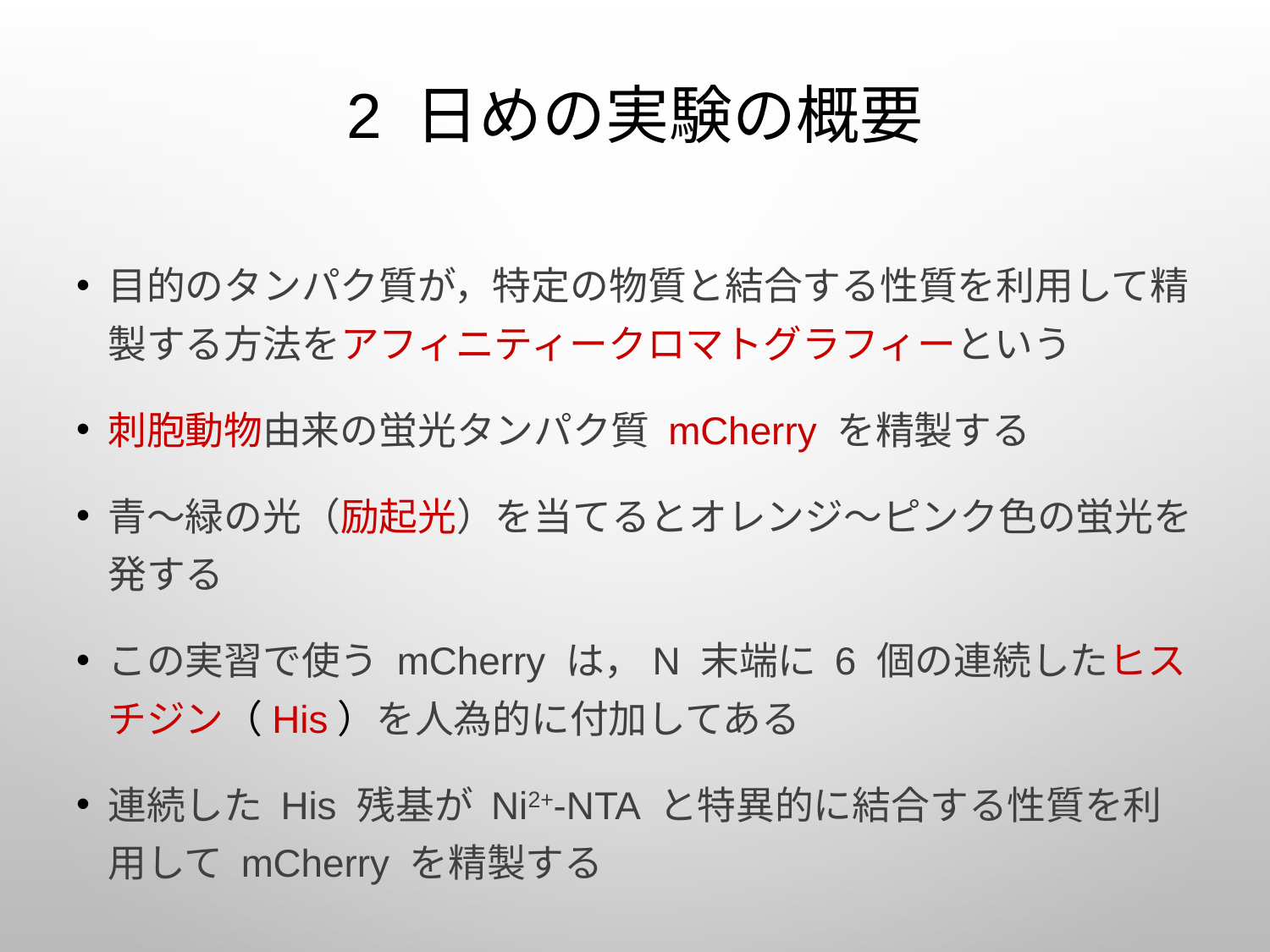

# 2 日めの実験の概要
目的のタンパク質が，特定の物質と結合する性質を利用して精製する方法をアフィニティークロマトグラフィーという
刺胞動物由来の蛍光タンパク質 mCherry を精製する
青〜緑の光（励起光）を当てるとオレンジ〜ピンク色の蛍光を発する
この実習で使う mCherry は，N 末端に 6 個の連続したヒスチジン（His）を人為的に付加してある
連続した His 残基が Ni2+-NTA と特異的に結合する性質を利用して mCherry を精製する